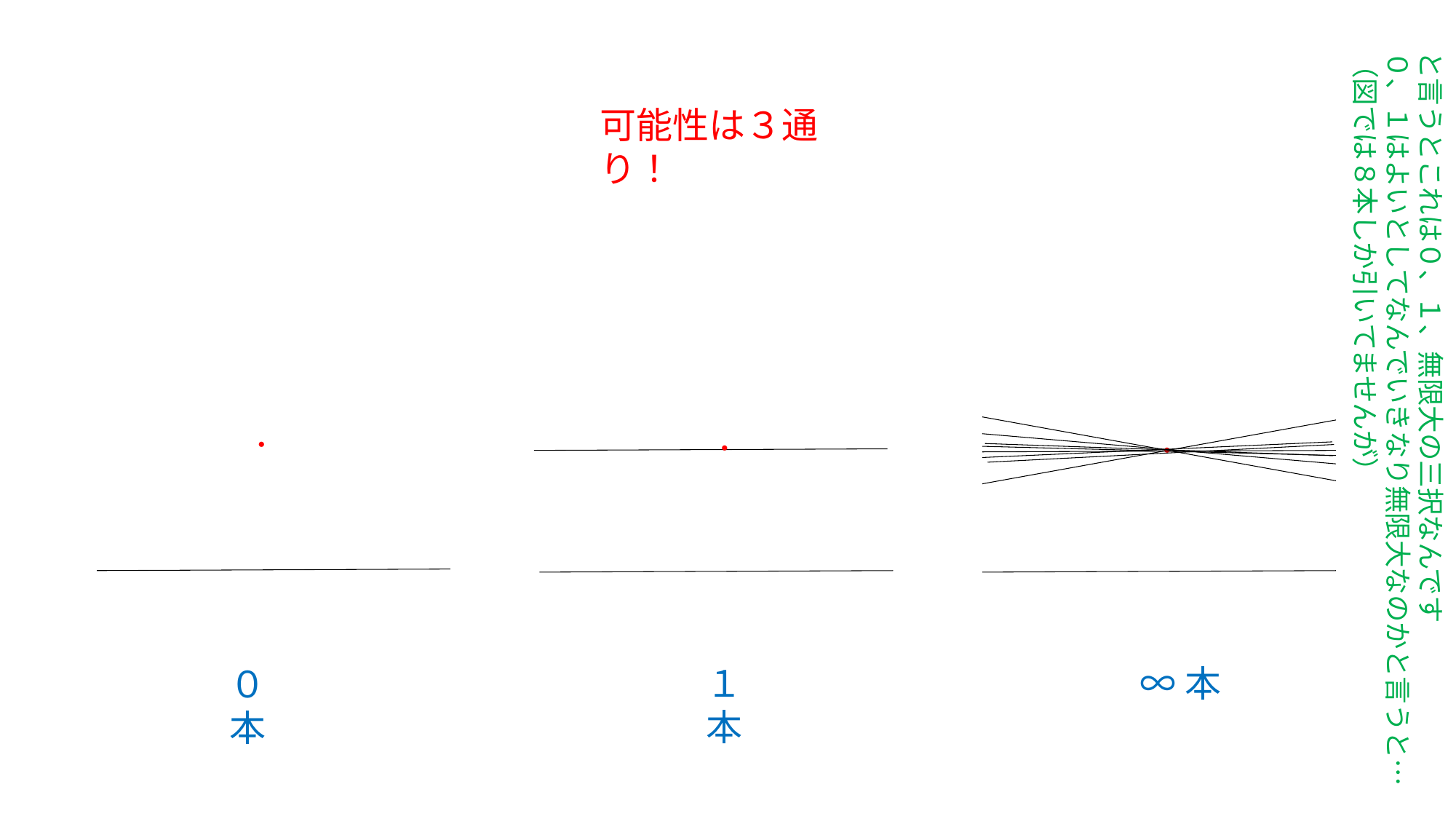

と言うとこれは０、１、無限大の三択なんです
０、１はよいとしてなんでいきなり無限大なのかと言うと…
（図では８本しか引いてませんが）
可能性は３通り！
●
●
●
１本
∞本
０本